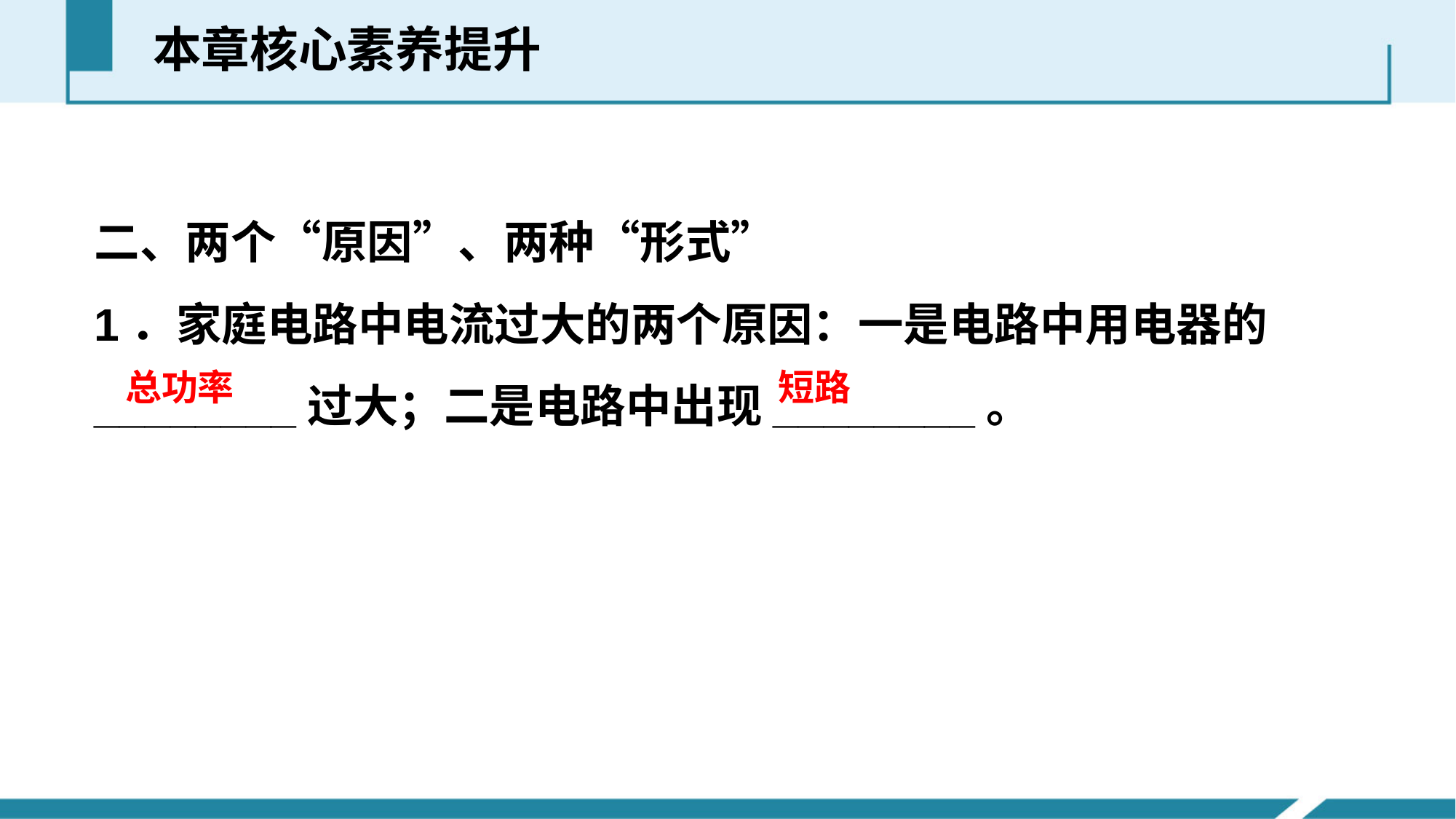

本章核心素养提升
二、两个“原因”、两种“形式”
1．家庭电路中电流过大的两个原因：一是电路中用电器的________过大；二是电路中出现________。
总功率
短路